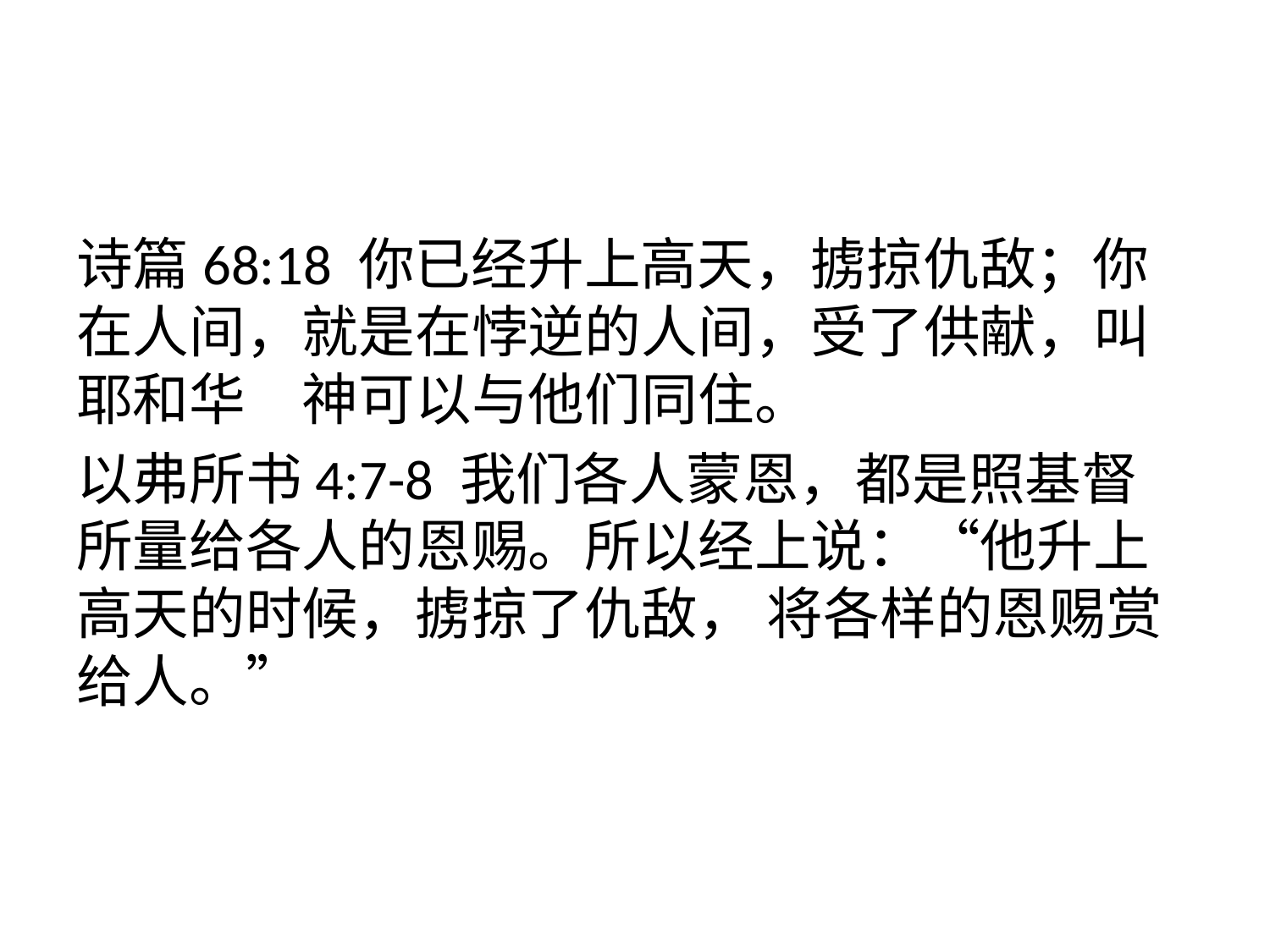

#
诗篇68:18 你已经升上高天，掳掠仇敌；你在人间，就是在悖逆的人间，受了供献，叫耶和华　神可以与他们同住。
以弗所书4:7-8 我们各人蒙恩，都是照基督所量给各人的恩赐。所以经上说：“他升上高天的时候，掳掠了仇敌， 将各样的恩赐赏给人。”